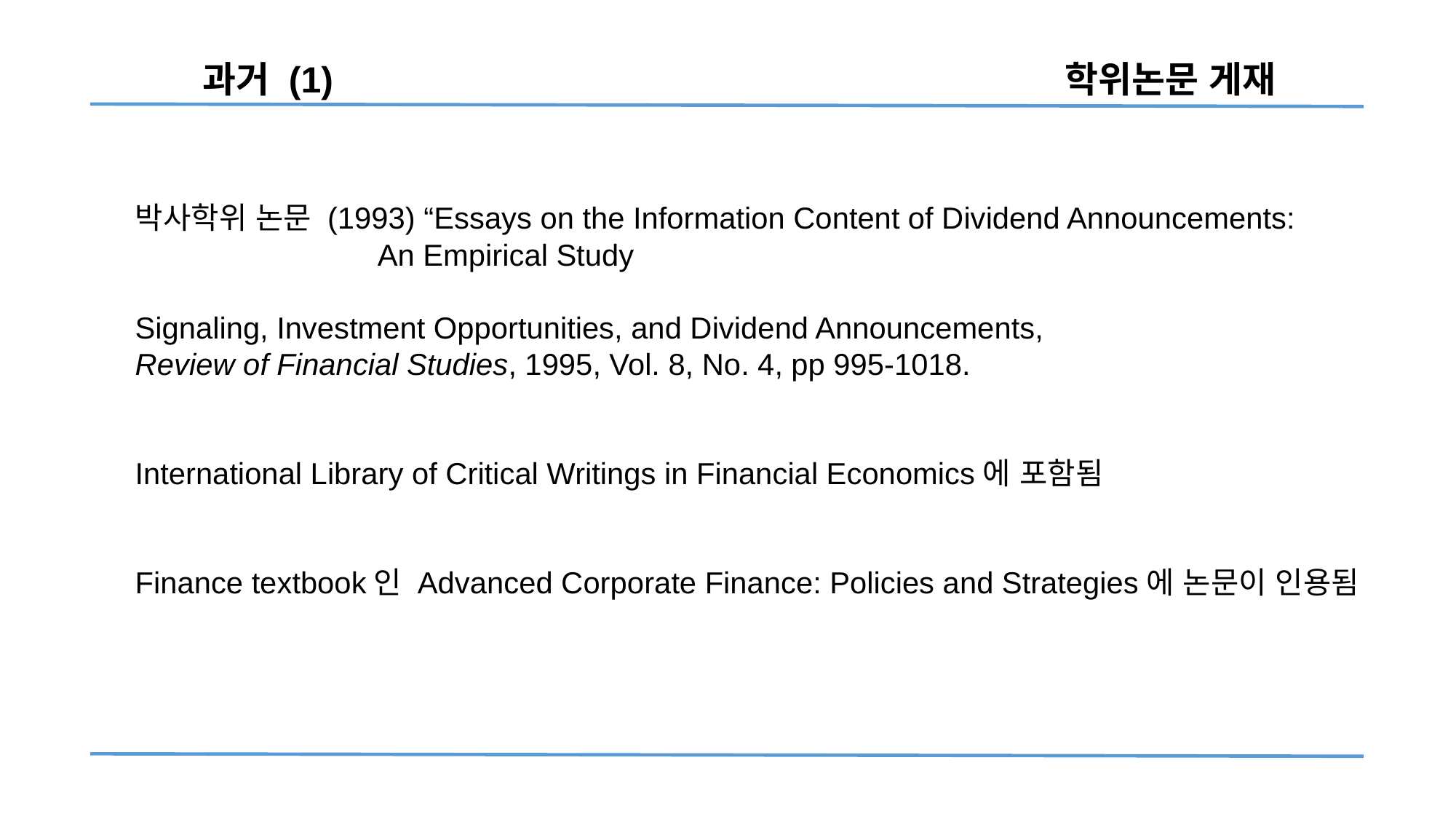

과거 (1)                                                                       학위논문 게재
박사학위 논문 (1993) “Essays on the Information Content of Dividend Announcements:
                             An Empirical Study

Signaling, Investment Opportunities, and Dividend Announcements,
Review of Financial Studies, 1995, Vol. 8, No. 4, pp 995-1018.

International Library of Critical Writings in Financial Economics에 포함됨

Finance textbook인 Advanced Corporate Finance: Policies and Strategies에 논문이 인용됨